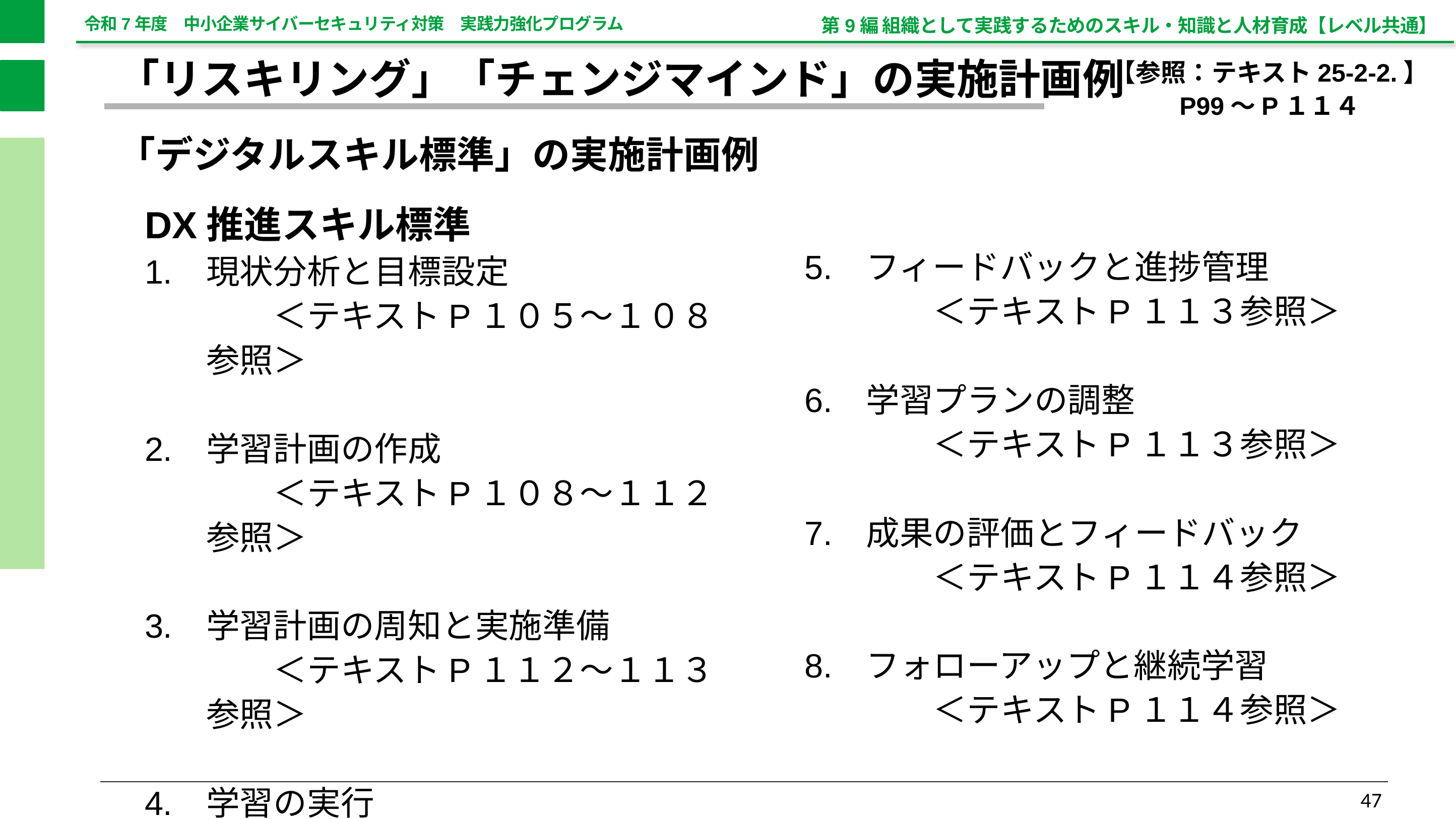

第9編 組織として実践するためのスキル・知識と人材育成【レベル共通】
【参照：テキスト25-2-2.】
P99～P１１４
「リスキリング」「チェンジマインド」の実施計画例

「デジタルスキル標準」の実施計画例
DX推進スキル標準
現状分析と目標設定
　　＜テキストP１０５～１０８参照＞

学習計画の作成
　　＜テキストP１０８～１１２参照＞

学習計画の周知と実施準備
　　＜テキストP１１２～１１３参照＞

学習の実行
　　＜テキストP１１３参照＞

フィードバックと進捗管理
　　＜テキストP１１３参照＞

学習プランの調整
　　＜テキストP１１３参照＞

成果の評価とフィードバック
　　＜テキストP１１４参照＞

フォローアップと継続学習
　　＜テキストP１１４参照＞